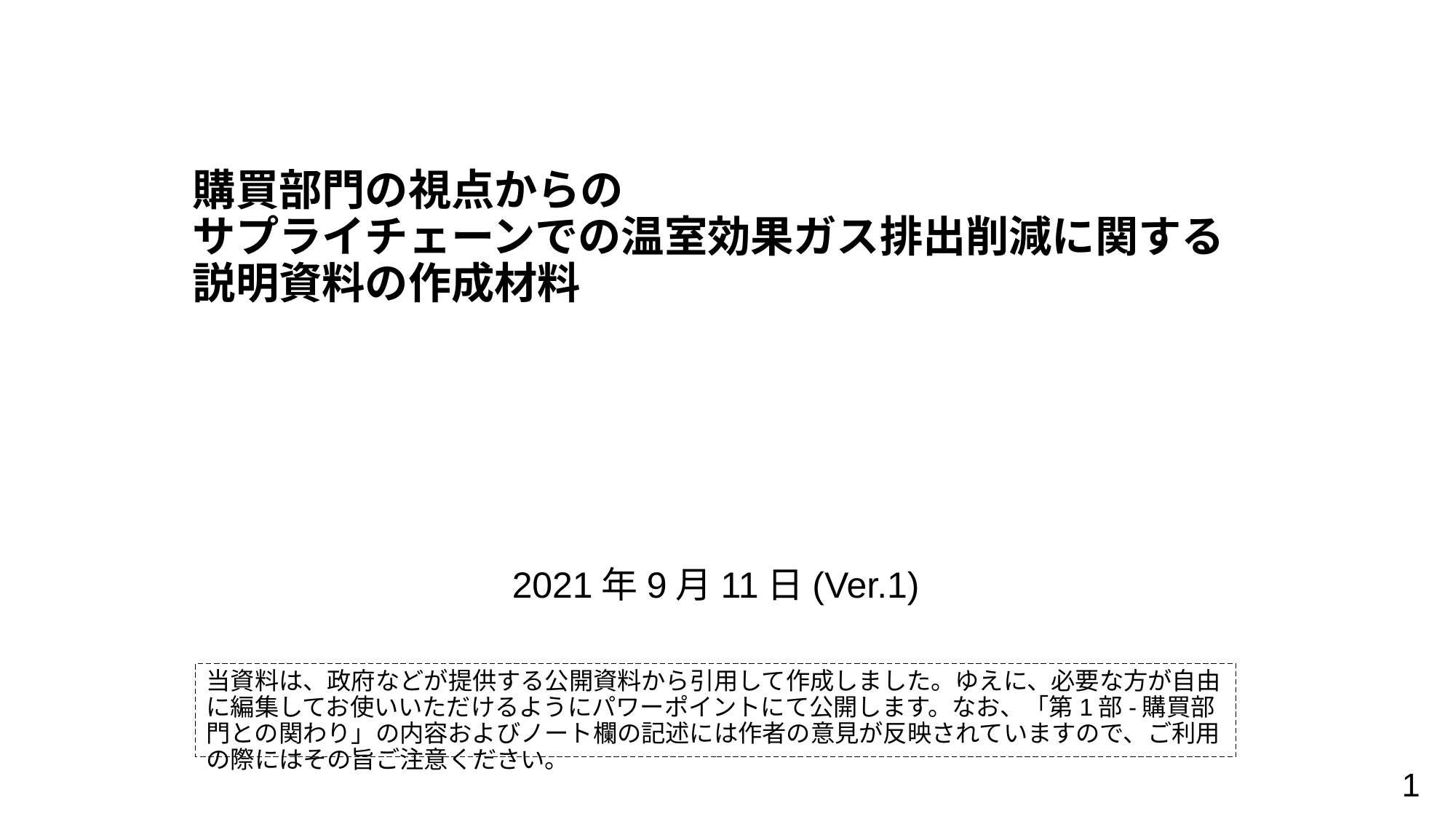

# 購買部門の視点からの サプライチェーンでの温室効果ガス排出削減に関する 説明資料の作成材料
2021年9月11日(Ver.1)
当資料は、政府などが提供する公開資料から引用して作成しました。ゆえに、必要な方が自由に編集してお使いいただけるようにパワーポイントにて公開します。なお、「第1部-購買部門との関わり」の内容およびノート欄の記述には作者の意見が反映されていますので、ご利用の際にはその旨ご注意ください。